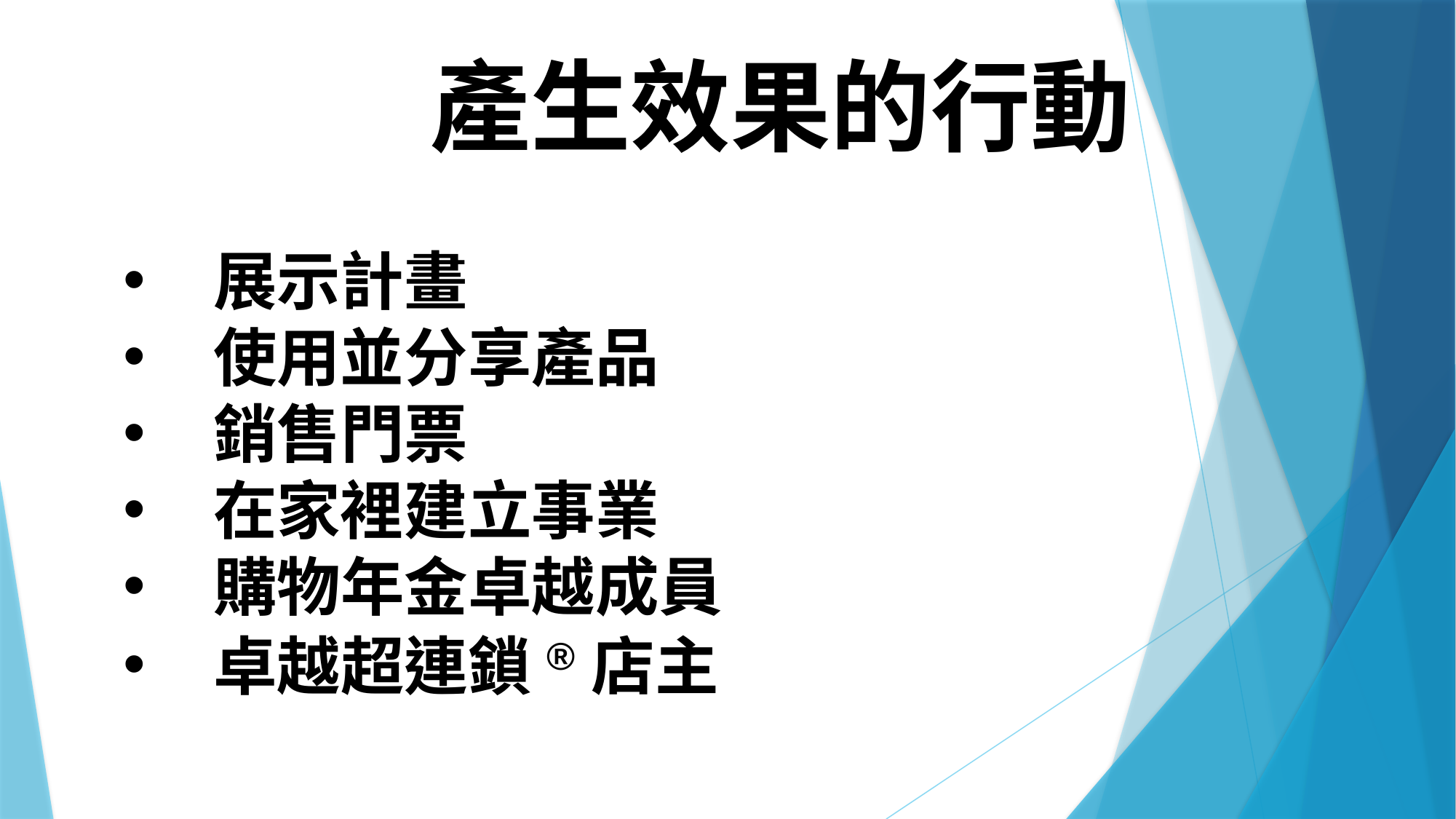

產生效果的行動

展示計畫
使用並分享產品
銷售門票
在家裡建立事業
購物年金卓越成員
卓越超連鎖®店主